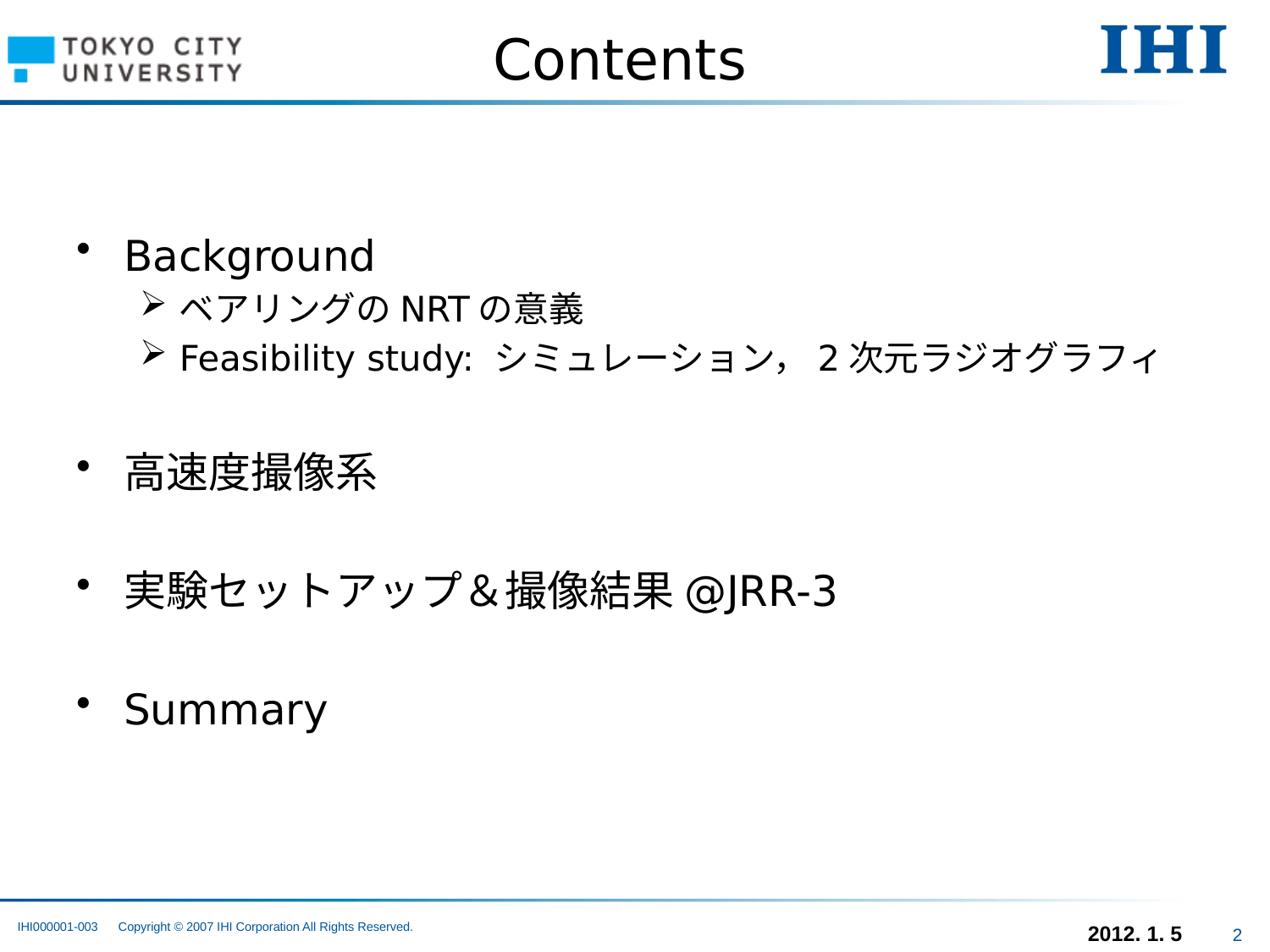

# Contents
Background
ベアリングのNRTの意義
Feasibility study: シミュレーション，2次元ラジオグラフィ

高速度撮像系

実験セットアップ＆撮像結果@JRR-3

Summary
IHI000001-003      Copyright © 2007 IHI Corporation All Rights Reserved.

2